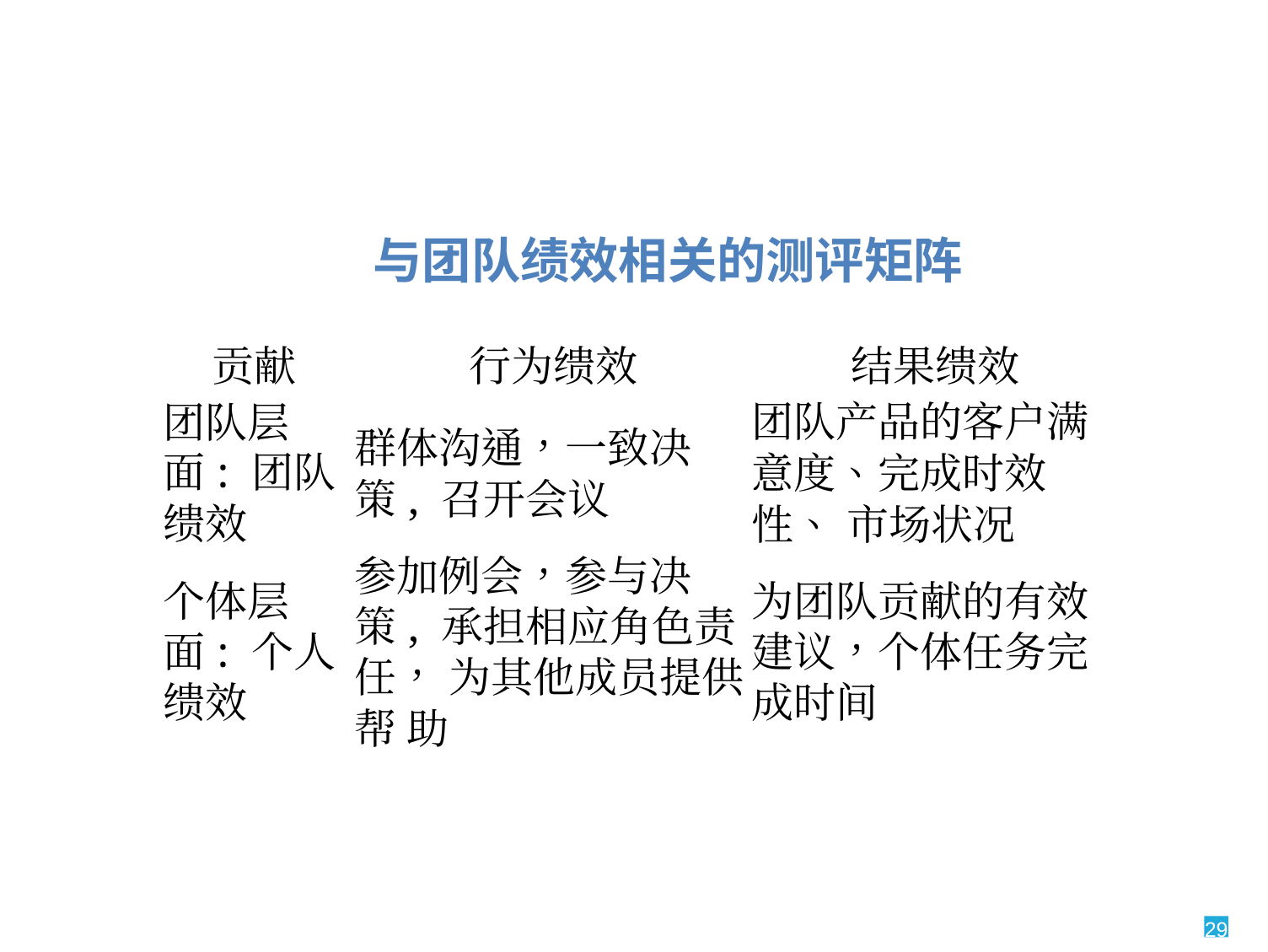

与团队绩效相关的测评矩阵
| 贡献 | 行为缋效 | 结果缋效 |
| --- | --- | --- |
| 团队层面: 团队缋效 | 群体沟通，一致决策, 召开会议 | 团队产品的客户满 意度、完成时效性、 市场状况 |
| 个体层面: 个人缋效 | 参加例会，参与决策, 承担相应角色责任， 为其他成员提供帮 助 | 为团队贡献的有效 建议，个体任务完 成时间 |
29